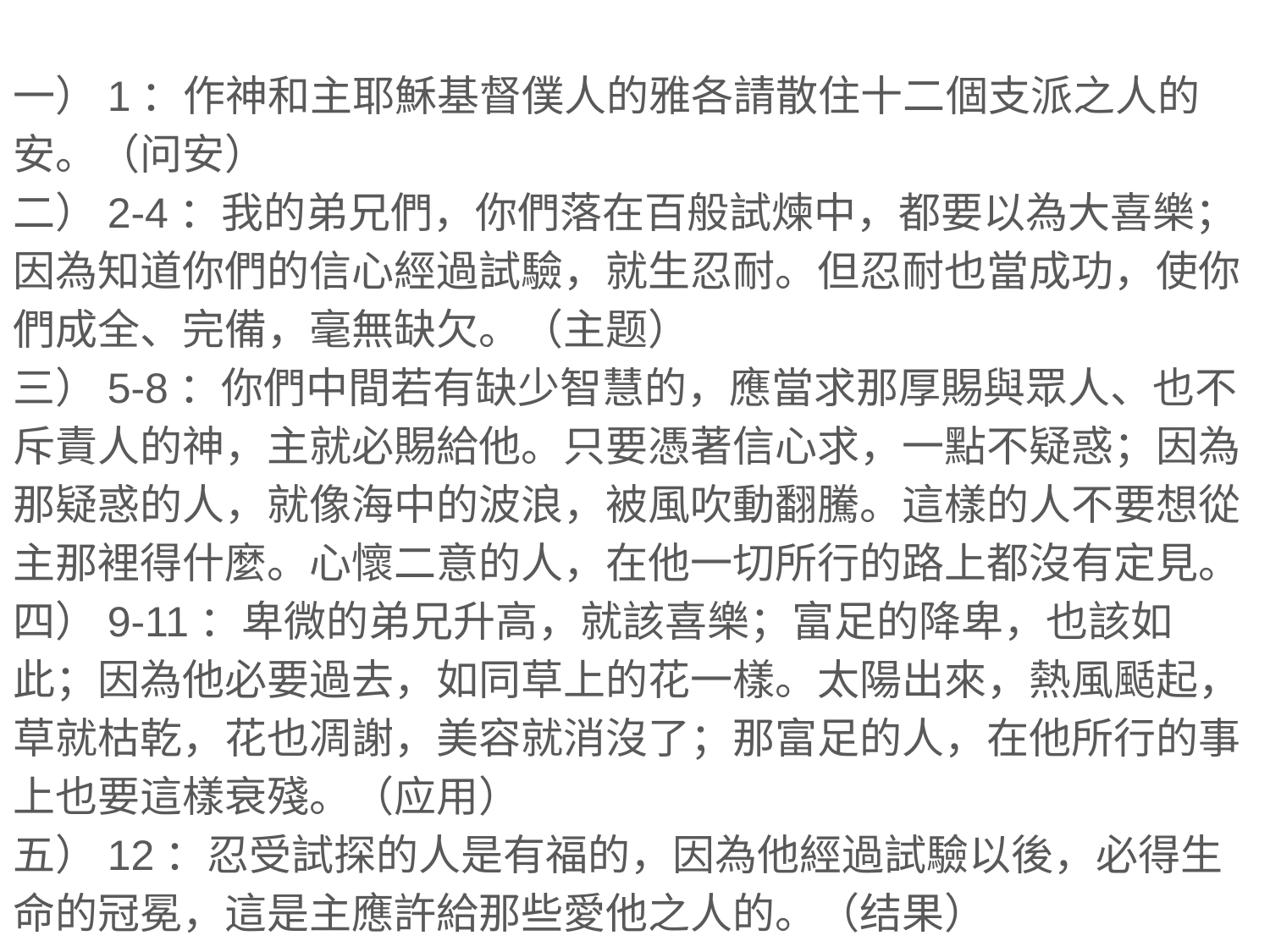

一）1：作神和主耶穌基督僕人的雅各請散住十二個支派之人的安。（问安）
二）2-4：我的弟兄們，你們落在百般試煉中，都要以為大喜樂；因為知道你們的信心經過試驗，就生忍耐。但忍耐也當成功，使你們成全、完備，毫無缺欠。（主题）
三）5-8：你們中間若有缺少智慧的，應當求那厚賜與眾人、也不斥責人的神，主就必賜給他。只要憑著信心求，一點不疑惑；因為那疑惑的人，就像海中的波浪，被風吹動翻騰。這樣的人不要想從主那裡得什麼。心懷二意的人，在他一切所行的路上都沒有定見。
四）9-11：卑微的弟兄升高，就該喜樂；富足的降卑，也該如此；因為他必要過去，如同草上的花一樣。太陽出來，熱風颳起，草就枯乾，花也凋謝，美容就消沒了；那富足的人，在他所行的事上也要這樣衰殘。（应用）
五）12：忍受試探的人是有福的，因為他經過試驗以後，必得生命的冠冕，這是主應許給那些愛他之人的。（结果）